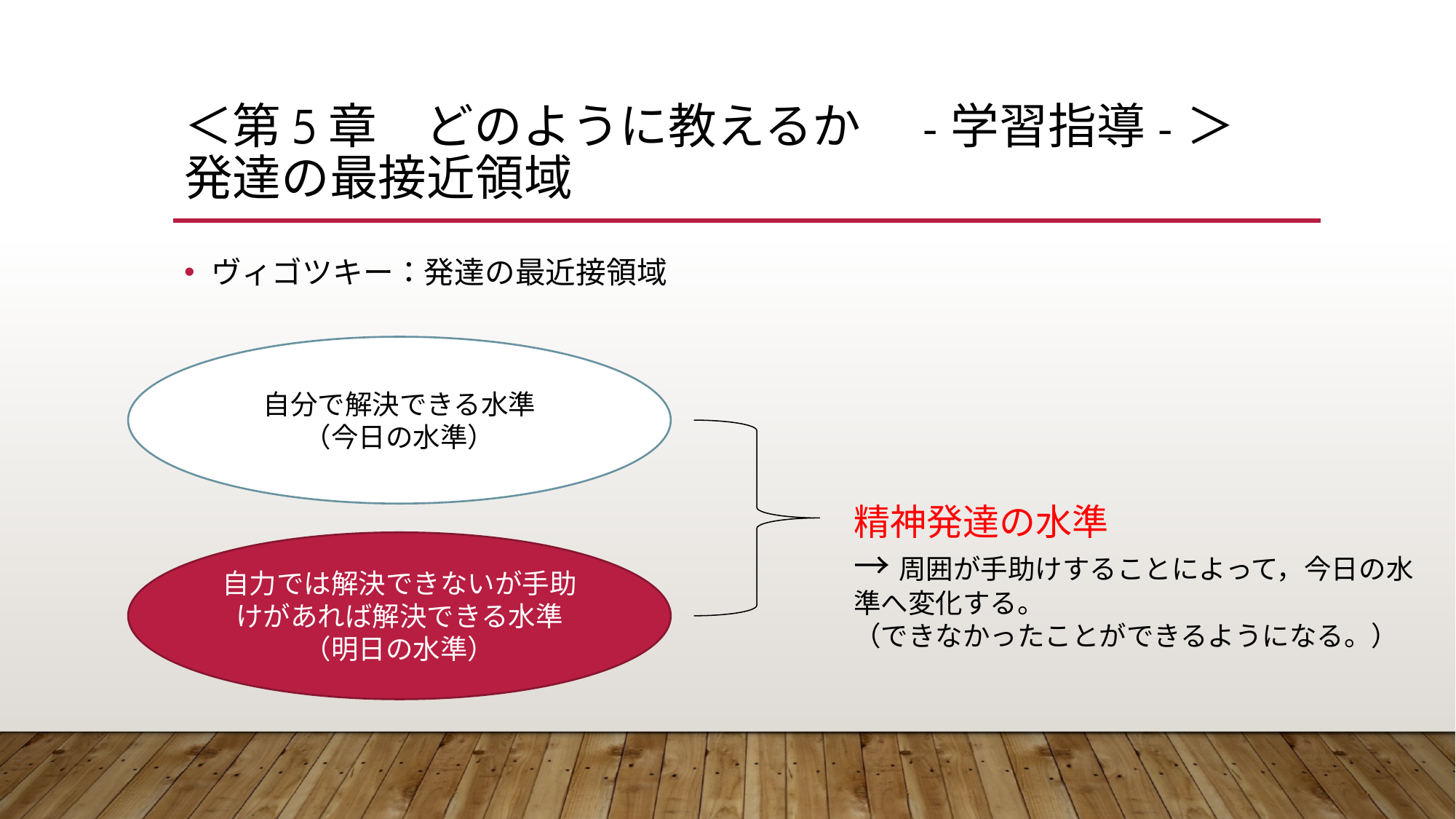

# ＜第5章　どのように教えるか　-学習指導-＞ 発達の最接近領域
ヴィゴツキー：発達の最近接領域

自分で解決できる水準
（今日の水準）

精神発達の水準
→周囲が手助けすることによって，今日の水準へ変化する。
（できなかったことができるようになる。）
自力では解決できないが手助けがあれば解決できる水準
（明日の水準）